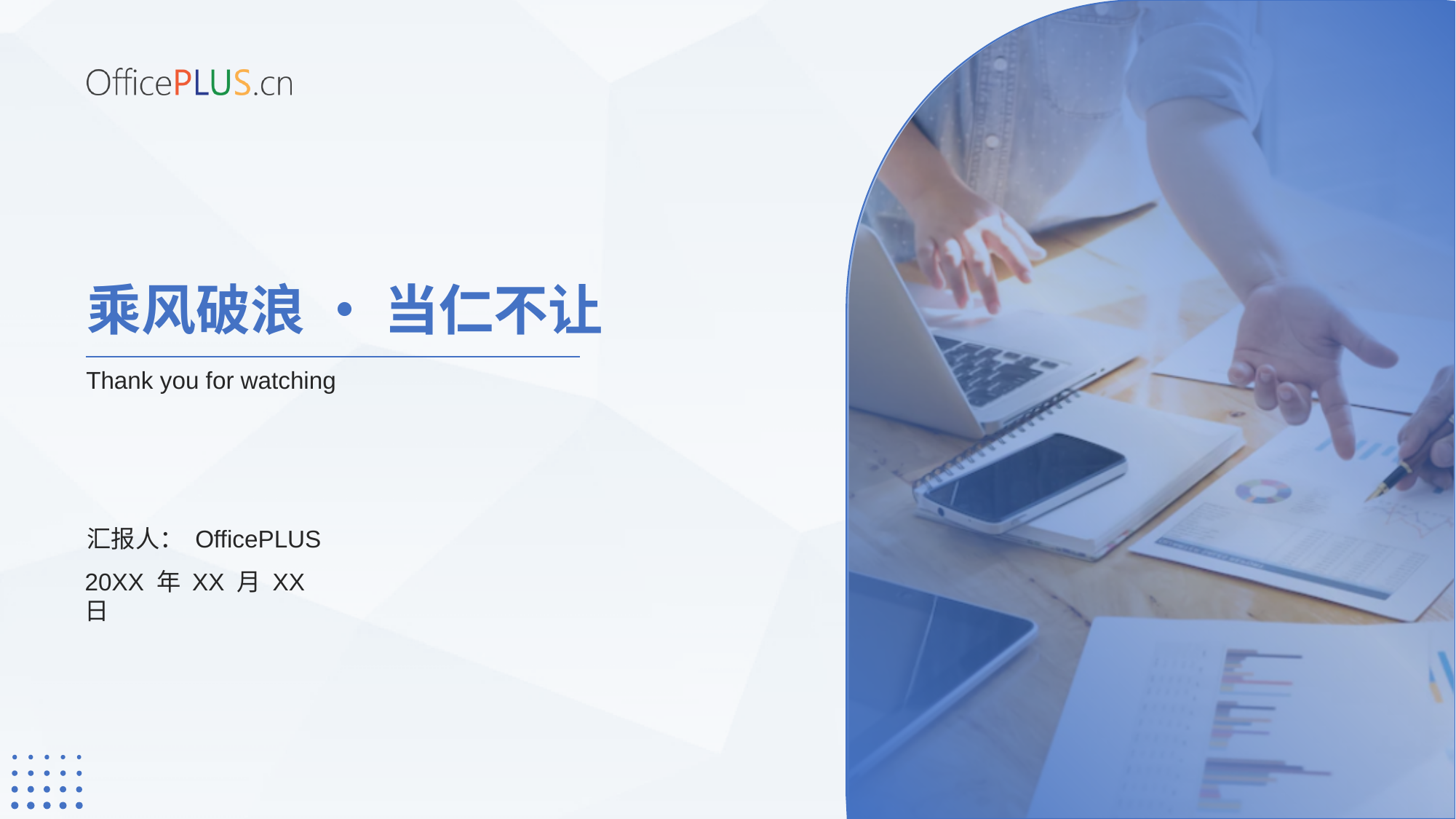

# 乘风破浪 • 当仁不让
Thank you for watching

汇报人： OfficePLUS
20XX 年 XX 月 XX 日